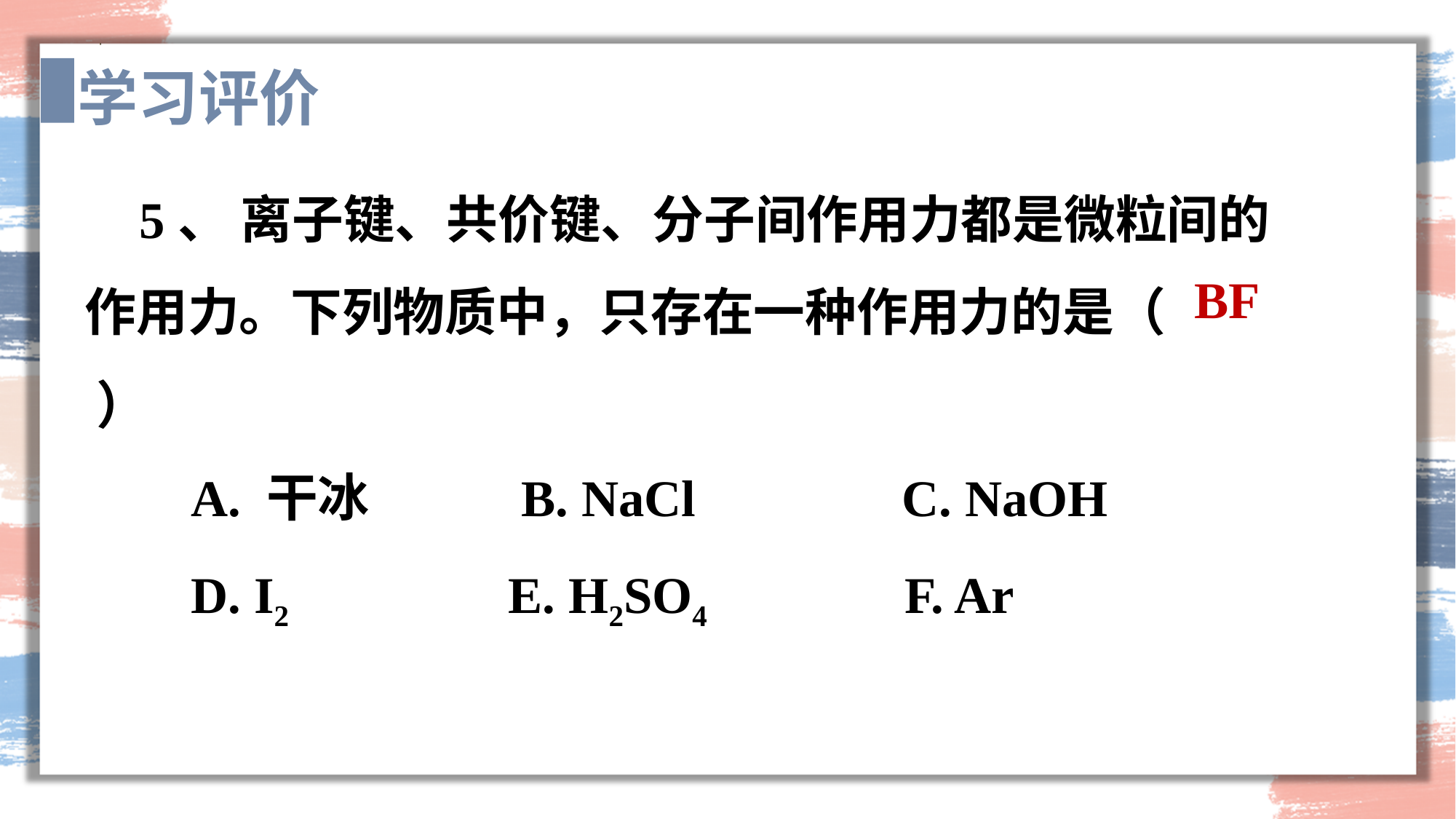

学习评价

5、 离子键、共价键、分子间作用力都是微粒间的作用力。下列物质中，只存在一种作用力的是（        ）
    A. 干冰            B. NaCl                C. NaOH
    D. I2                 E. H2SO4　　      F. Ar
BF